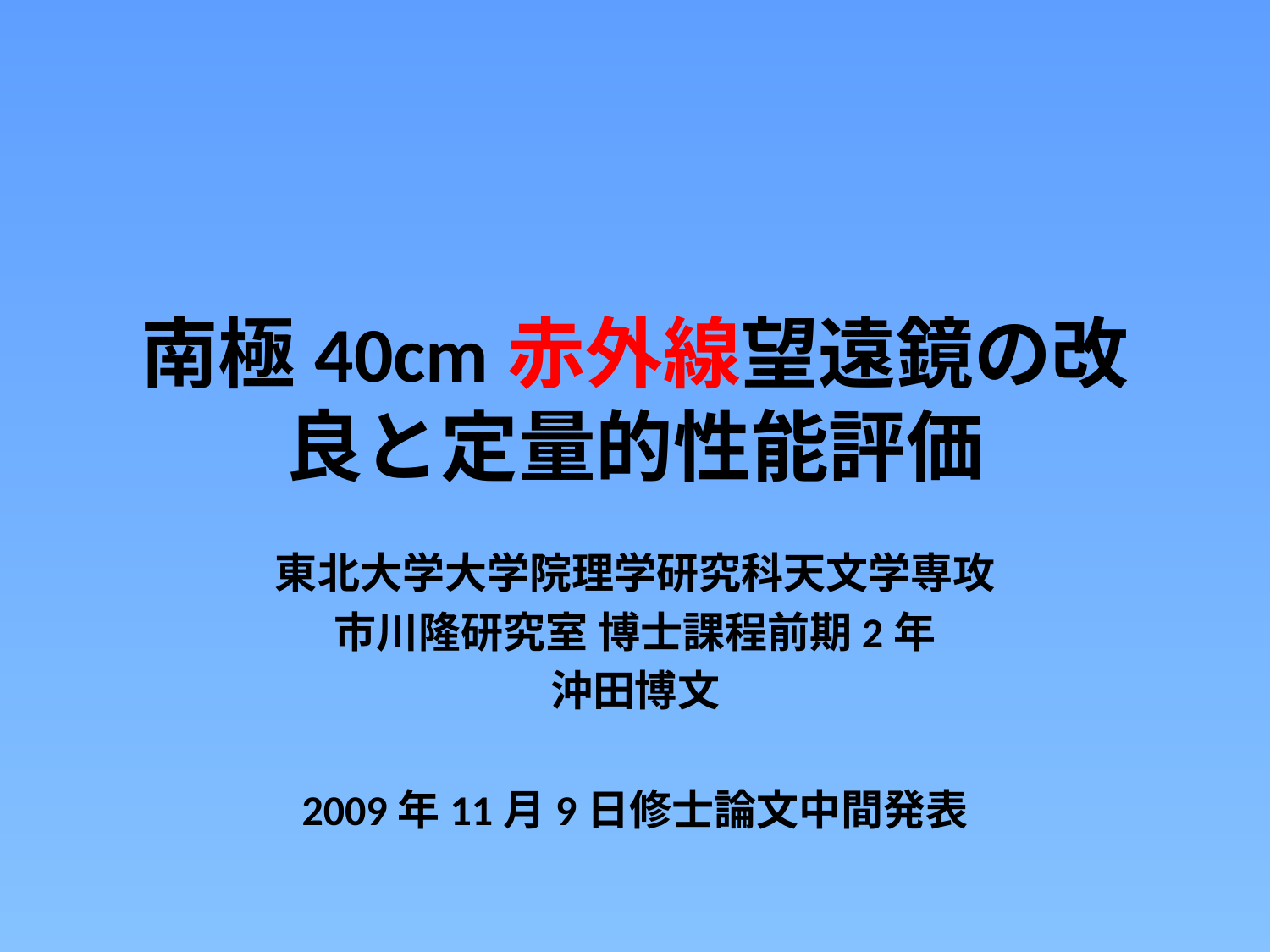

# 南極40cm赤外線望遠鏡の改良と定量的性能評価
東北大学大学院理学研究科天文学専攻
市川隆研究室 博士課程前期2年
沖田博文

2009年11月9日修士論文中間発表